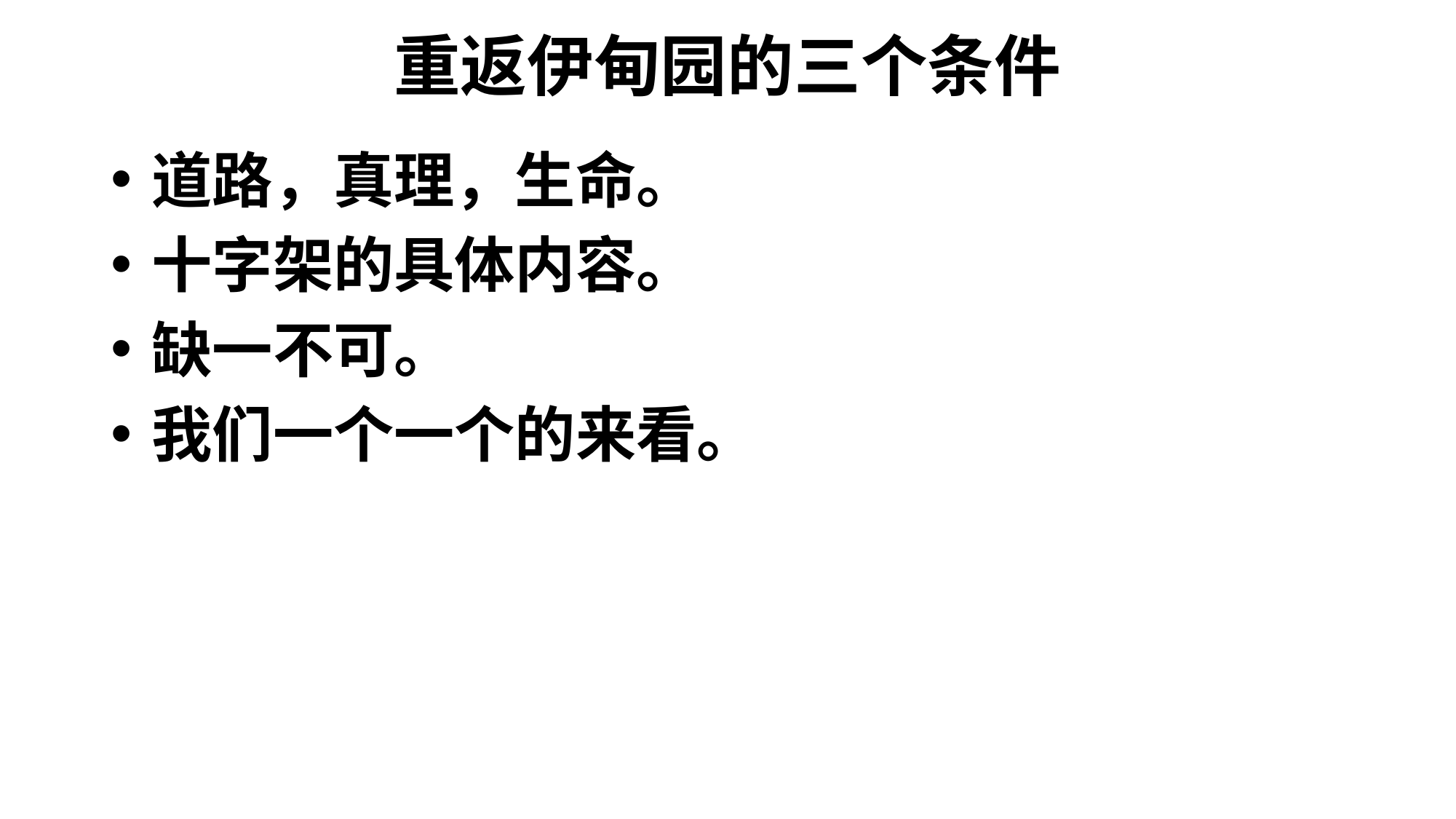

# 重返伊甸园的三个条件
道路，真理，生命。
十字架的具体内容。
缺一不可。
我们一个一个的来看。